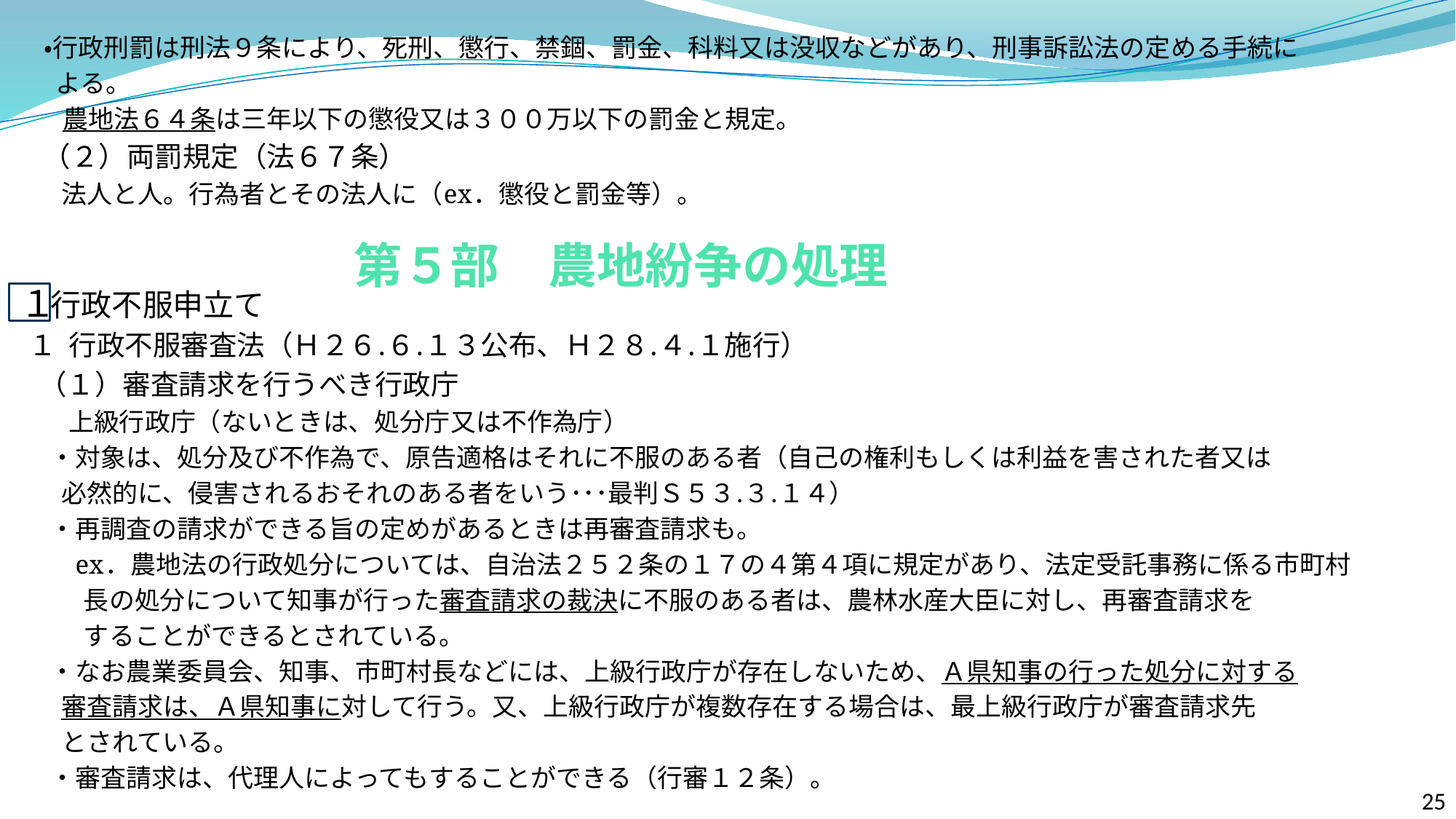

・行政刑罰は刑法９条により、死刑、懲行、禁錮、罰金、科料又は没収などがあり、刑事訴訟法の定める手続に
       よる。
　    農地法６４条は三年以下の懲役又は３００万以下の罰金と規定。
　（２）両罰規定（法６７条）
        法人と人。行為者とその法人に（ex．懲役と罰金等）。

     行政不服申立て
  １  行政不服審査法（Ｈ２６.６.１３公布、Ｈ２８.４.１施行）
　 （１）審査請求を行うべき行政庁
　     上級行政庁（ないときは、処分庁又は不作為庁）
      ・対象は、処分及び不作為で、原告適格はそれに不服のある者（自己の権利もしくは利益を害された者又は
        必然的に、侵害されるおそれのある者をいう･･･最判Ｓ５３.３.１４）
      ・再調査の請求ができる旨の定めがあるときは再審査請求も。
　      ex．農地法の行政処分については、自治法２５２条の１７の４第４項に規定があり、法定受託事務に係る市町村
            長の処分について知事が行った審査請求の裁決に不服のある者は、農林水産大臣に対し、再審査請求を
            することができるとされている。
      ・なお農業委員会、知事、市町村長などには、上級行政庁が存在しないため、Ａ県知事の行った処分に対する
        審査請求は、Ａ県知事に対して行う。又、上級行政庁が複数存在する場合は、最上級行政庁が審査請求先
        とされている。
      ・審査請求は、代理人によってもすることができる（行審１２条）。

# 第５部　農地紛争の処理
１
25